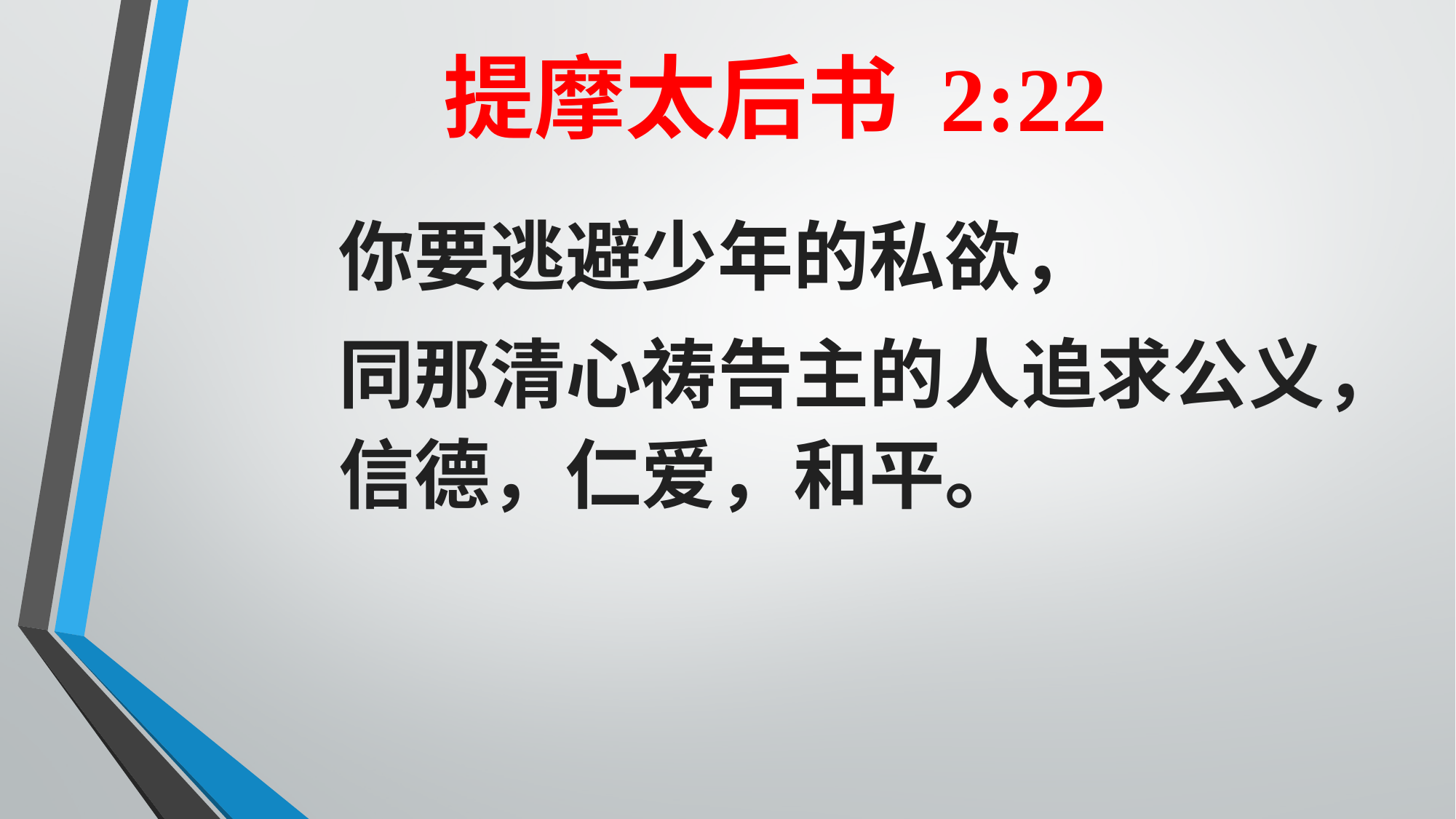

# 提摩太后书 2:22
你要逃避少年的私欲，
同那清心祷告主的人追求公义，信德，仁爱，和平。